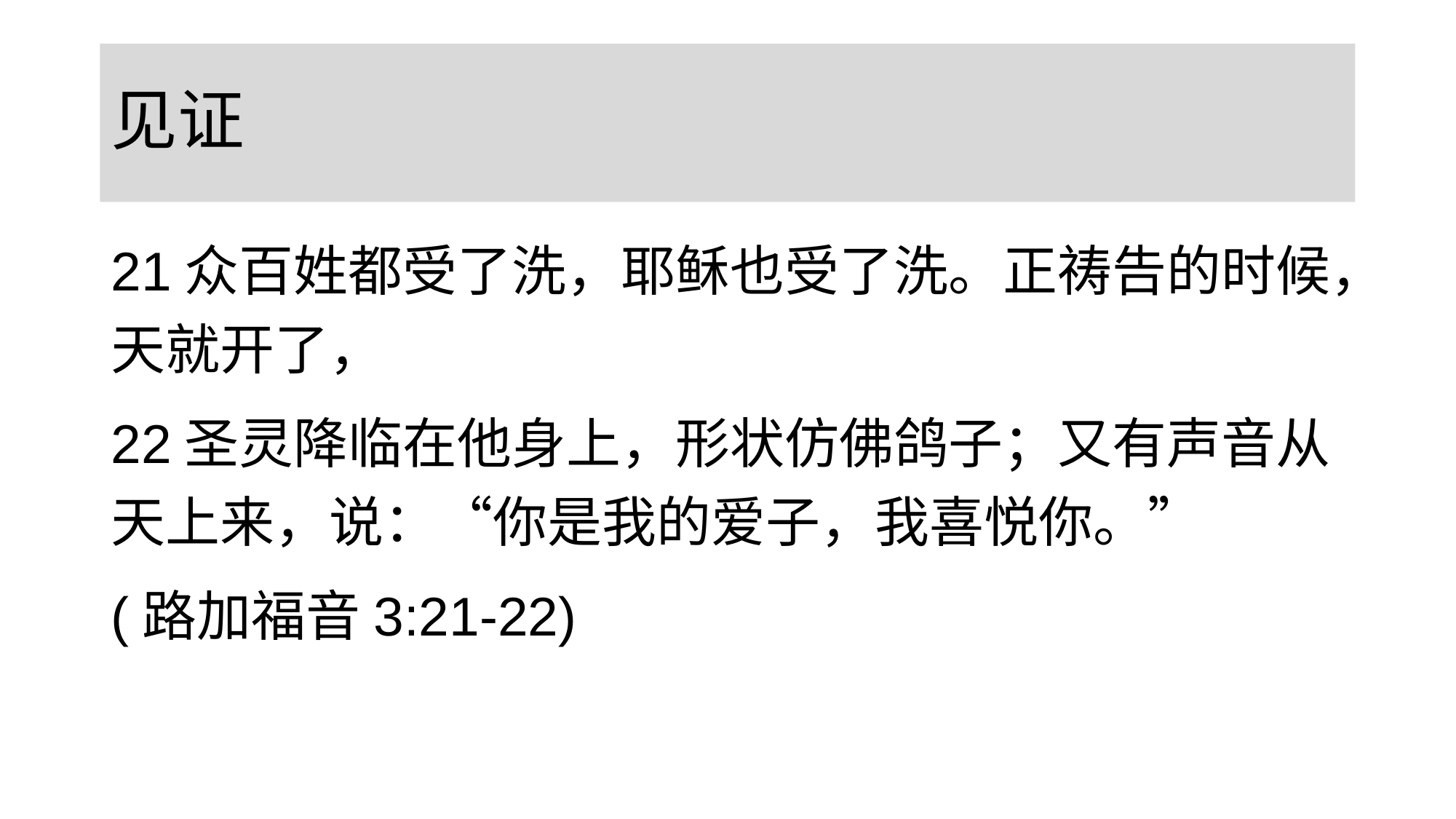

# 见证
21众百姓都受了洗，耶稣也受了洗。正祷告的时候，天就开了，
22圣灵降临在他身上，形状仿佛鸽子；又有声音从天上来，说：“你是我的爱子，我喜悦你。”
(路加福音3:21-22)